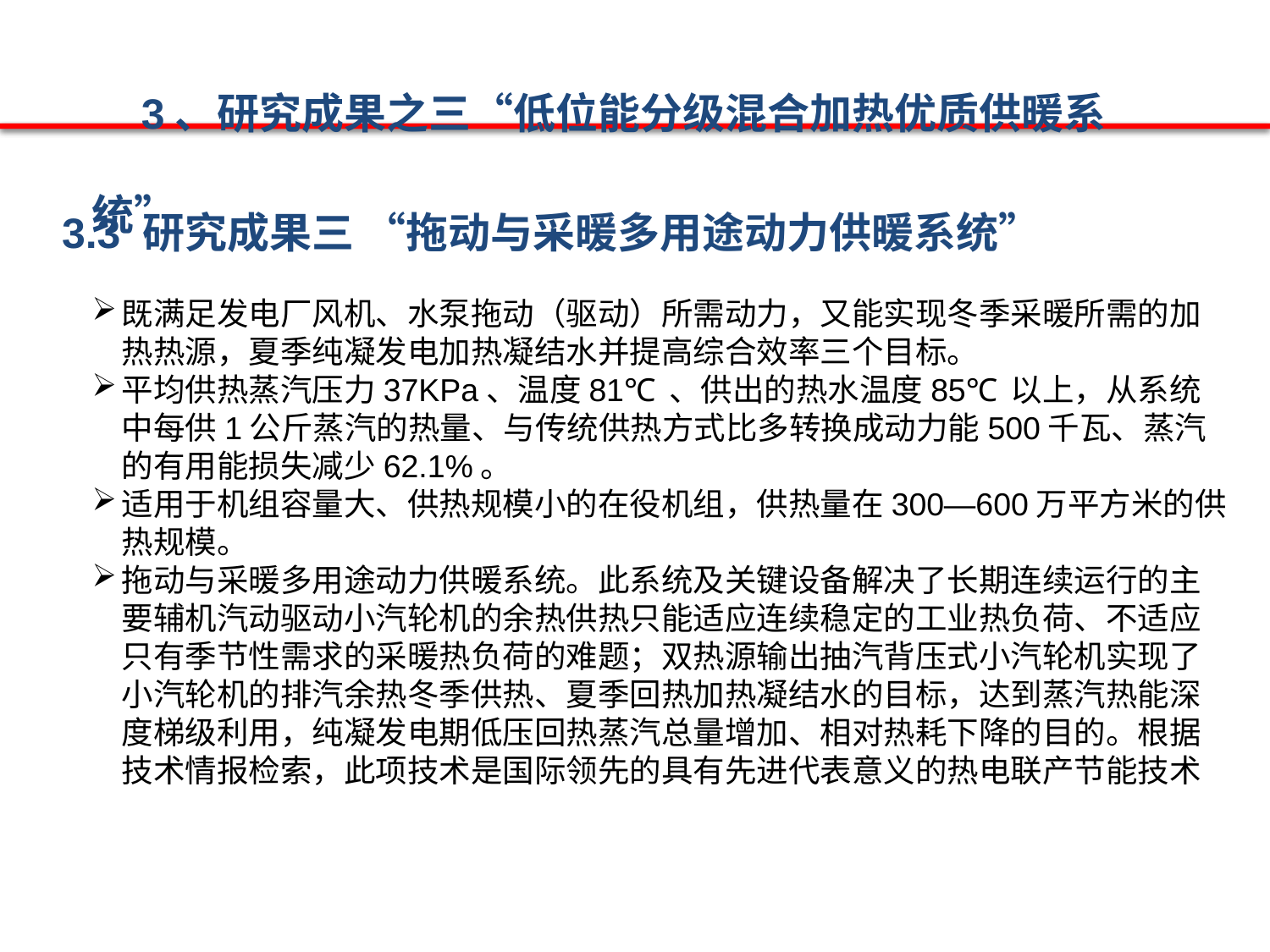

3、研究成果之三“低位能分级混合加热优质供暖系统”
3.3 研究成果三 “拖动与采暖多用途动力供暖系统”
既满足发电厂风机、水泵拖动（驱动）所需动力，又能实现冬季采暖所需的加热热源，夏季纯凝发电加热凝结水并提高综合效率三个目标。
平均供热蒸汽压力37KPa、温度81℃、供出的热水温度85℃以上，从系统中每供1公斤蒸汽的热量、与传统供热方式比多转换成动力能500千瓦、蒸汽的有用能损失减少62.1%。
适用于机组容量大、供热规模小的在役机组，供热量在300—600万平方米的供热规模。
拖动与采暖多用途动力供暖系统。此系统及关键设备解决了长期连续运行的主要辅机汽动驱动小汽轮机的余热供热只能适应连续稳定的工业热负荷、不适应只有季节性需求的采暖热负荷的难题；双热源输出抽汽背压式小汽轮机实现了小汽轮机的排汽余热冬季供热、夏季回热加热凝结水的目标，达到蒸汽热能深度梯级利用，纯凝发电期低压回热蒸汽总量增加、相对热耗下降的目的。根据技术情报检索，此项技术是国际领先的具有先进代表意义的热电联产节能技术